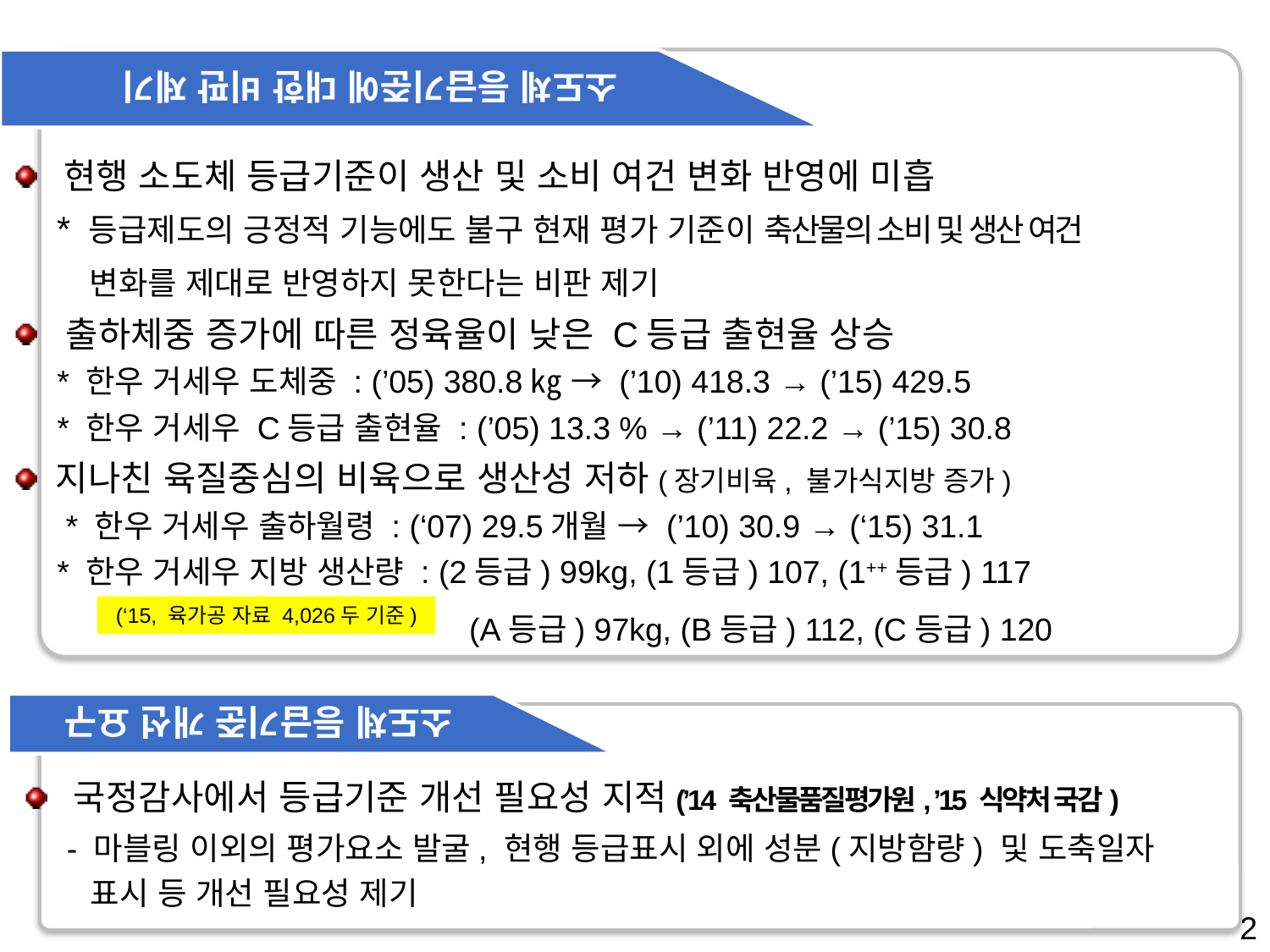

소도체 등급기준에 대한 비판 제기

  현행 소도체 등급기준이 생산 및 소비 여건 변화 반영에 미흡
  * 등급제도의 긍정적 기능에도 불구 현재 평가 기준이 축산물의 소비 및 생산 여건
     변화를 제대로 반영하지 못한다는 비판 제기
  출하체중 증가에 따른 정육율이 낮은 C등급 출현율 상승
     * 한우 거세우 도체중 : (’05) 380.8㎏ → (’10) 418.3 → (’15) 429.5
     * 한우 거세우 C등급 출현율 : (’05) 13.3 % → (’11) 22.2 → (’15) 30.8
 지나친 육질중심의 비육으로 생산성 저하(장기비육, 불가식지방 증가)
      * 한우 거세우 출하월령 : (‘07) 29.5개월 → (’10) 30.9 → (‘15) 31.1
     * 한우 거세우 지방 생산량 : (2등급) 99kg, (1등급) 107, (1++등급) 117
                                                                                   (A등급) 97kg, (B등급) 112, (C등급) 120
  소도체 등급기준 개선 요구
 (‘15, 육가공 자료 4,026두 기준)

  국정감사에서 등급기준 개선 필요성 지적(’14 축산물품질평가원, ’15 식약처 국감)
  - 마블링 이외의 평가요소 발굴, 현행 등급표시 외에 성분(지방함량) 및 도축일자
    표시 등 개선 필요성 제기
2